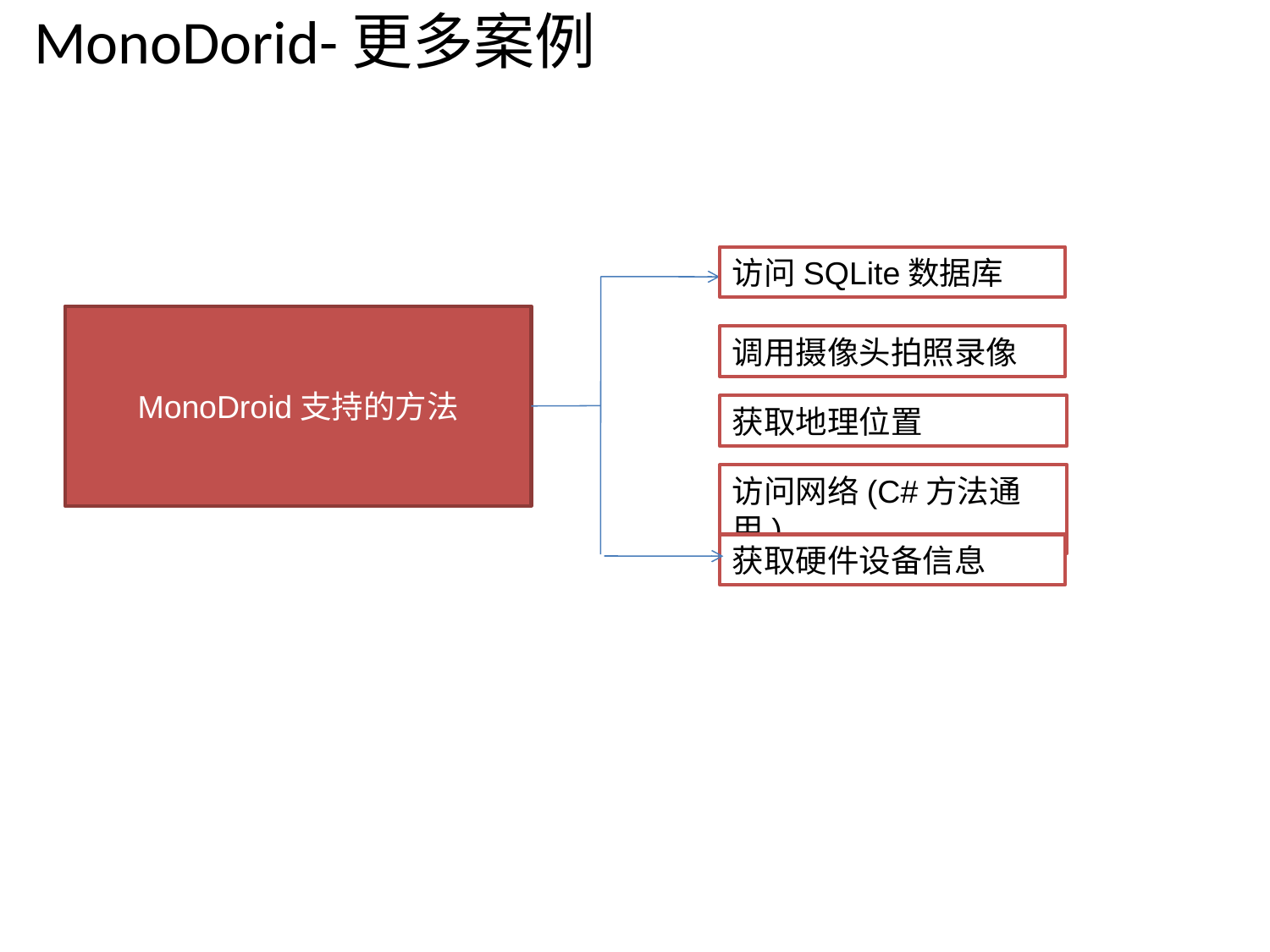

# MonoDorid-更多案例
访问SQLite数据库
MonoDroid支持的方法
调用摄像头拍照录像
获取地理位置
访问网络(C#方法通用)
获取硬件设备信息